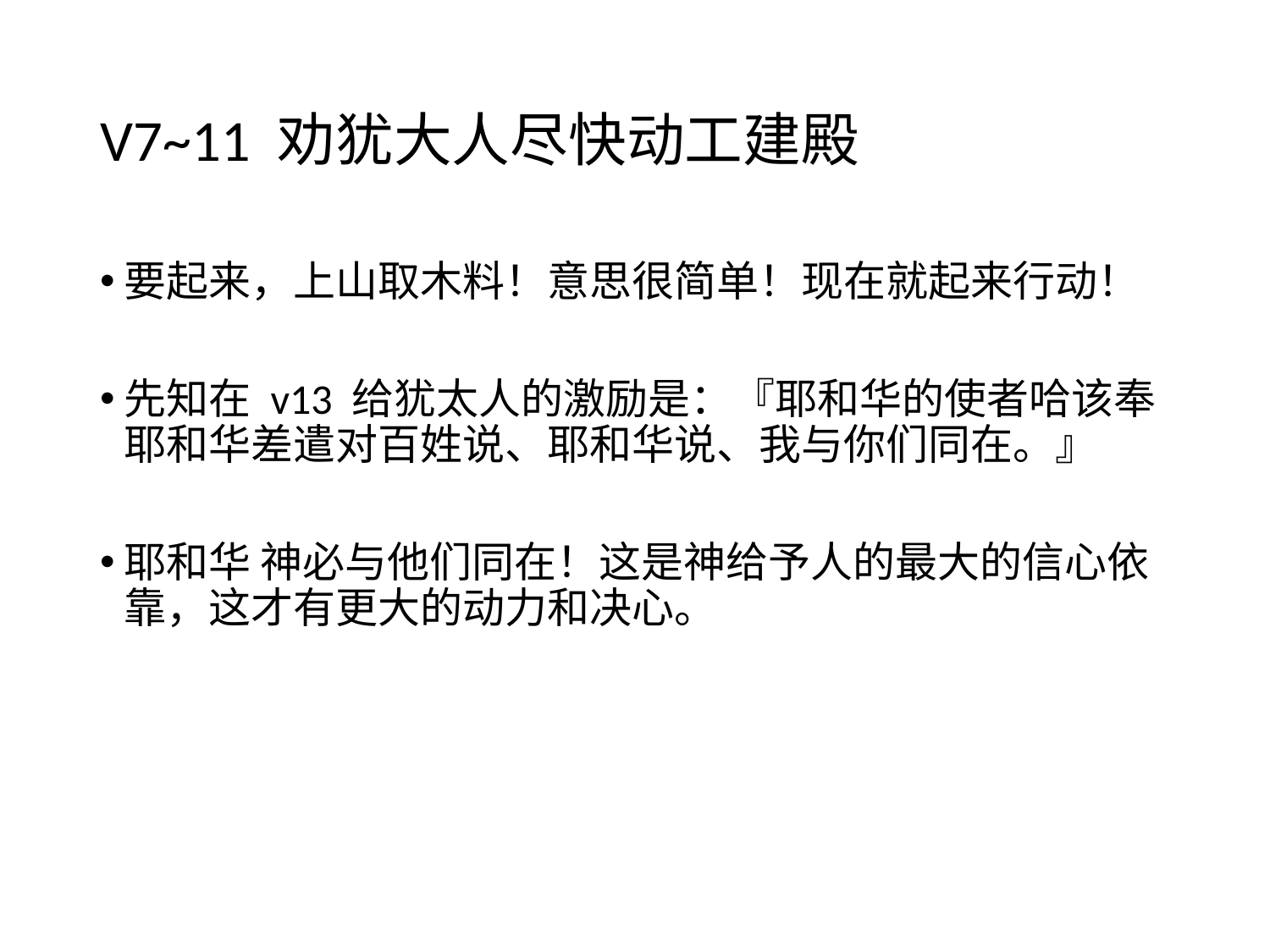

# V7~11 劝犹大人尽快动工建殿
要起来，上山取木料！意思很简单！现在就起来行动！

先知在 v13 给犹太人的激励是：『耶和华的使者哈该奉耶和华差遣对百姓说、耶和华说、我与你们同在。』

耶和华 神必与他们同在！这是神给予人的最大的信心依靠，这才有更大的动力和决心。